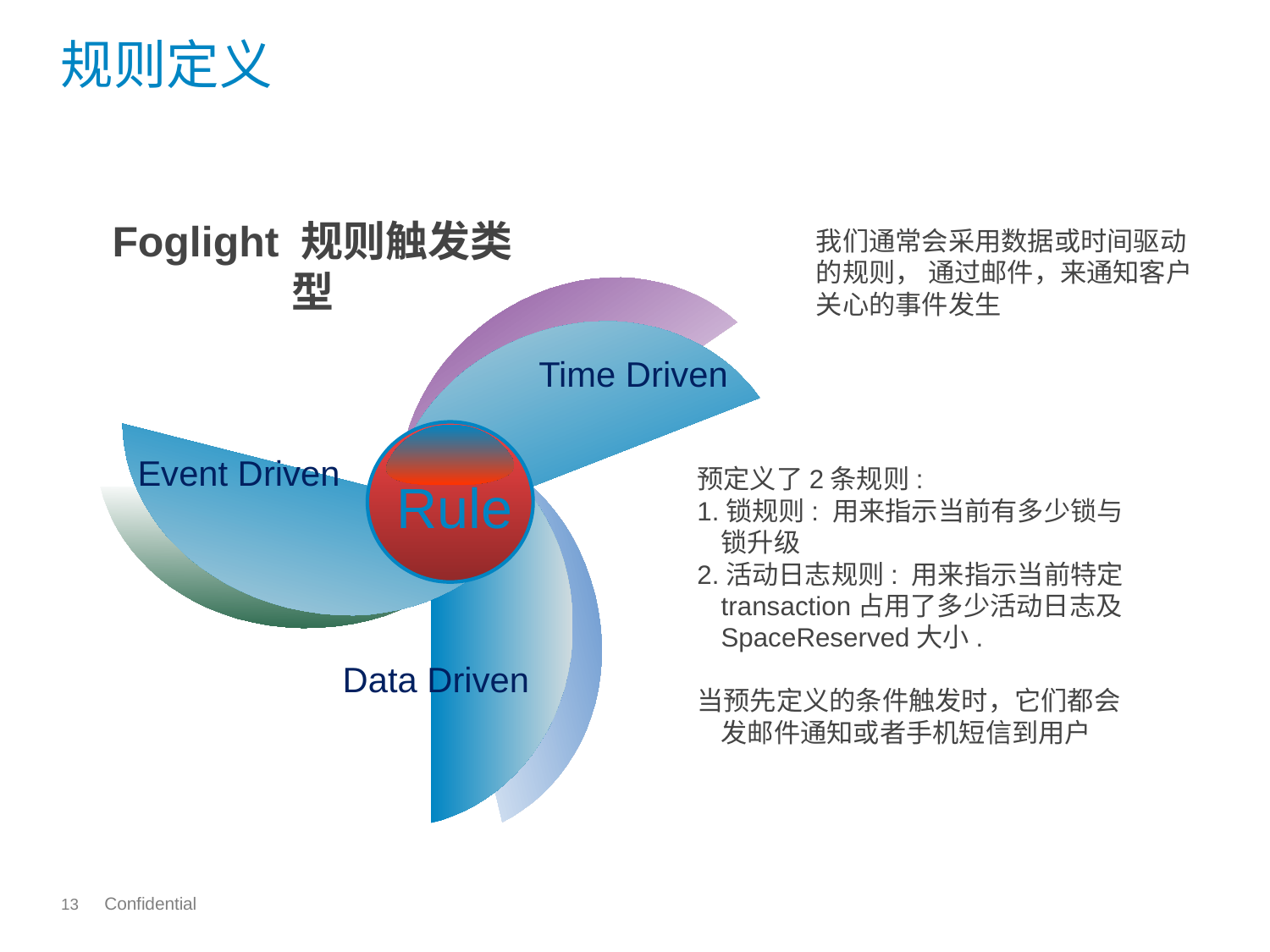

规则定义
Foglight 规则触发类型
我们通常会采用数据或时间驱动的规则， 通过邮件，来通知客户关心的事件发生

Time Driven

Event Driven
Rule
Data Driven
预定义了2条规则:
1.锁规则: 用来指示当前有多少锁与锁升级
2.活动日志规则: 用来指示当前特定transaction占用了多少活动日志及SpaceReserved大小.

当预先定义的条件触发时，它们都会发邮件通知或者手机短信到用户